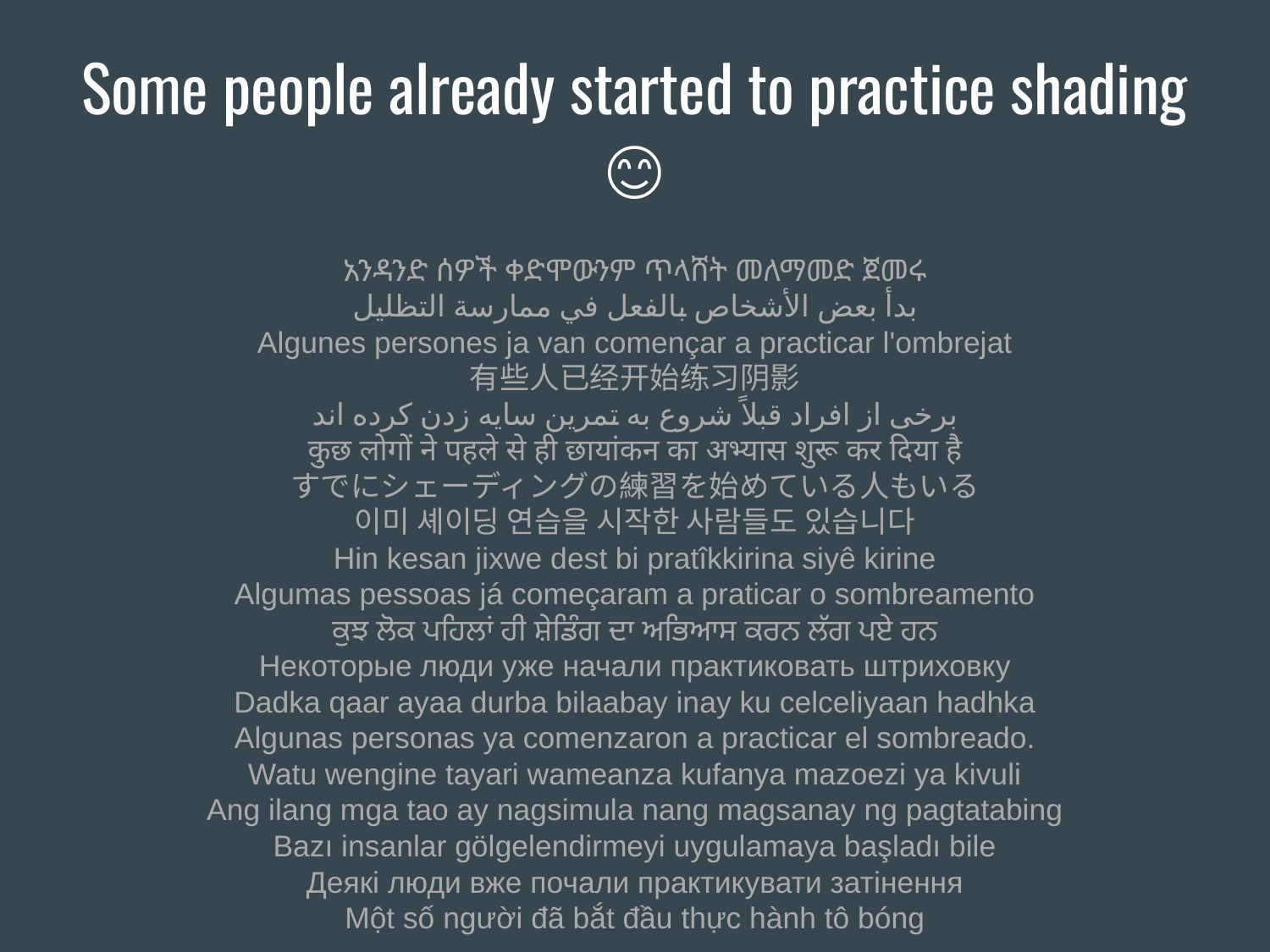

Some people already started to practice shading 😊
አንዳንድ ሰዎች ቀድሞውንም ጥላሸት መለማመድ ጀመሩ
بدأ بعض الأشخاص بالفعل في ممارسة التظليل
Algunes persones ja van començar a practicar l'ombrejat
有些人已经开始练习阴影
برخی از افراد قبلاً شروع به تمرین سایه زدن کرده اند
कुछ लोगों ने पहले से ही छायांकन का अभ्यास शुरू कर दिया है
すでにシェーディングの練習を始めている人もいる
이미 셰이딩 연습을 시작한 사람들도 있습니다
Hin kesan jixwe dest bi pratîkkirina siyê kirine
Algumas pessoas já começaram a praticar o sombreamento
ਕੁਝ ਲੋਕ ਪਹਿਲਾਂ ਹੀ ਸ਼ੇਡਿੰਗ ਦਾ ਅਭਿਆਸ ਕਰਨ ਲੱਗ ਪਏ ਹਨ
Некоторые люди уже начали практиковать штриховку
Dadka qaar ayaa durba bilaabay inay ku celceliyaan hadhka
Algunas personas ya comenzaron a practicar el sombreado.
Watu wengine tayari wameanza kufanya mazoezi ya kivuli
Ang ilang mga tao ay nagsimula nang magsanay ng pagtatabing
Bazı insanlar gölgelendirmeyi uygulamaya başladı bile
Деякі люди вже почали практикувати затінення
Một số người đã bắt đầu thực hành tô bóng